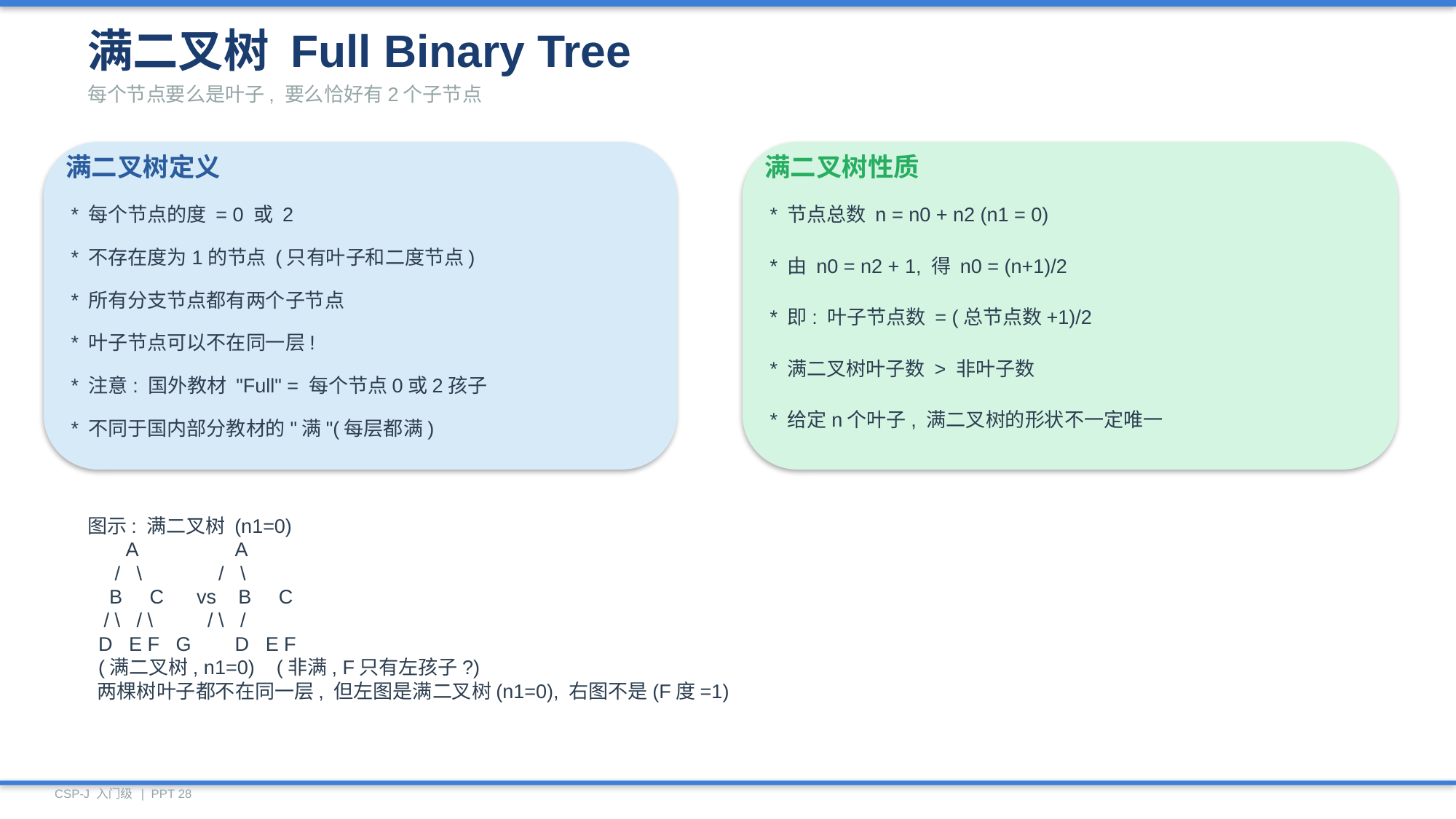

满二叉树 Full Binary Tree
每个节点要么是叶子, 要么恰好有2个子节点

满二叉树定义
满二叉树性质
* 每个节点的度 = 0 或 2
* 节点总数 n = n0 + n2 (n1 = 0)
* 不存在度为1的节点 (只有叶子和二度节点)
* 由 n0 = n2 + 1, 得 n0 = (n+1)/2
* 所有分支节点都有两个子节点
* 即: 叶子节点数 = (总节点数+1)/2
* 叶子节点可以不在同一层!
* 满二叉树叶子数 > 非叶子数
* 注意: 国外教材 "Full" = 每个节点0或2孩子
* 给定n个叶子, 满二叉树的形状不一定唯一
* 不同于国内部分教材的"满"(每层都满)
图示: 满二叉树 (n1=0)
       A                  A
     /   \              /   \
    B     C      vs    B     C
   / \   / \          / \   /
  D   E F   G        D   E F
  (满二叉树, n1=0)    (非满, F只有左孩子?)
 两棵树叶子都不在同一层, 但左图是满二叉树(n1=0), 右图不是(F度=1)

CSP-J 入门级  |  PPT 28